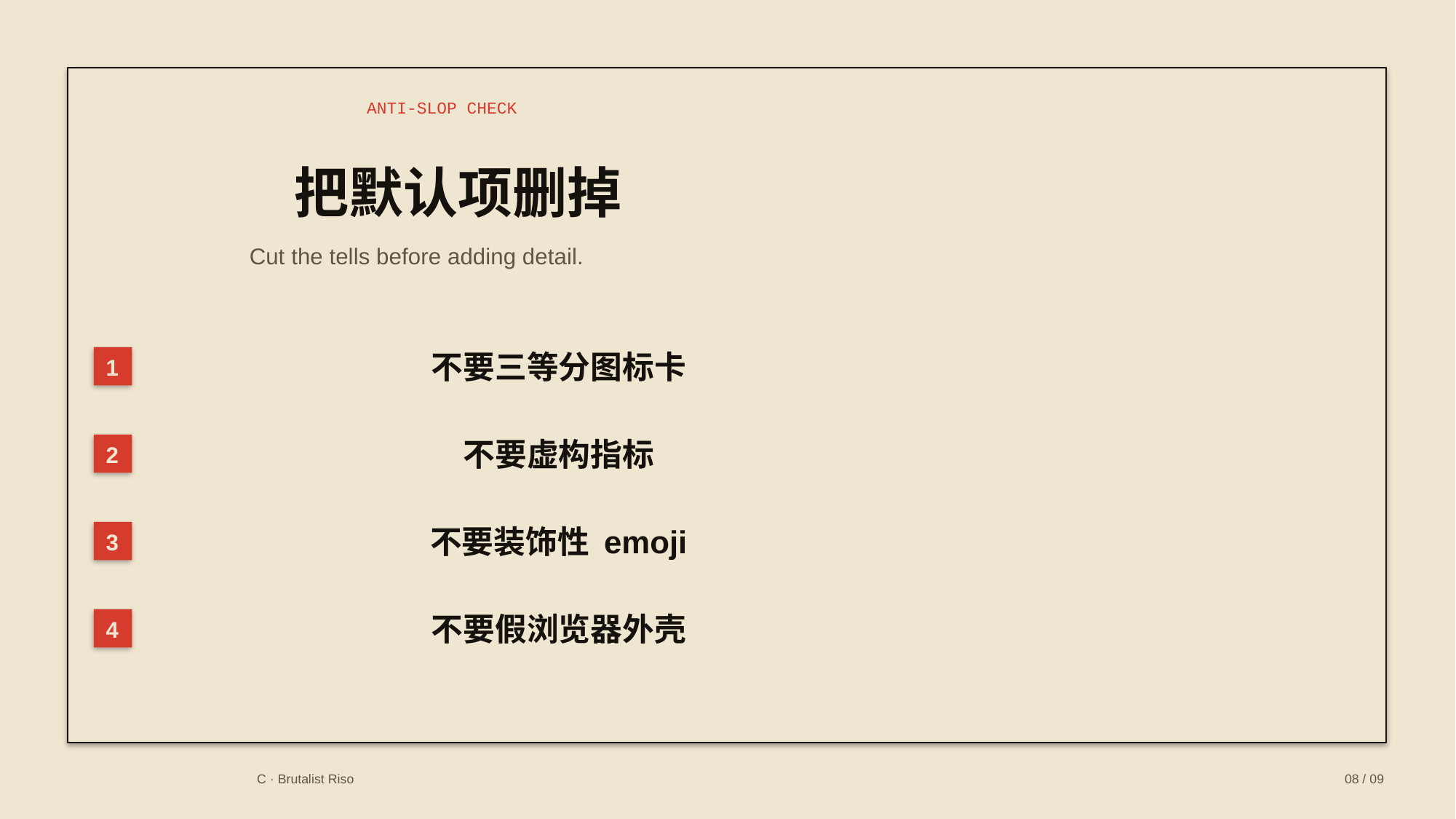

ANTI-SLOP CHECK
把默认项删掉
Cut the tells before adding detail.
不要三等分图标卡

1
不要虚构指标

2
不要装饰性 emoji

3
不要假浏览器外壳

4
C · Brutalist Riso
08 / 09